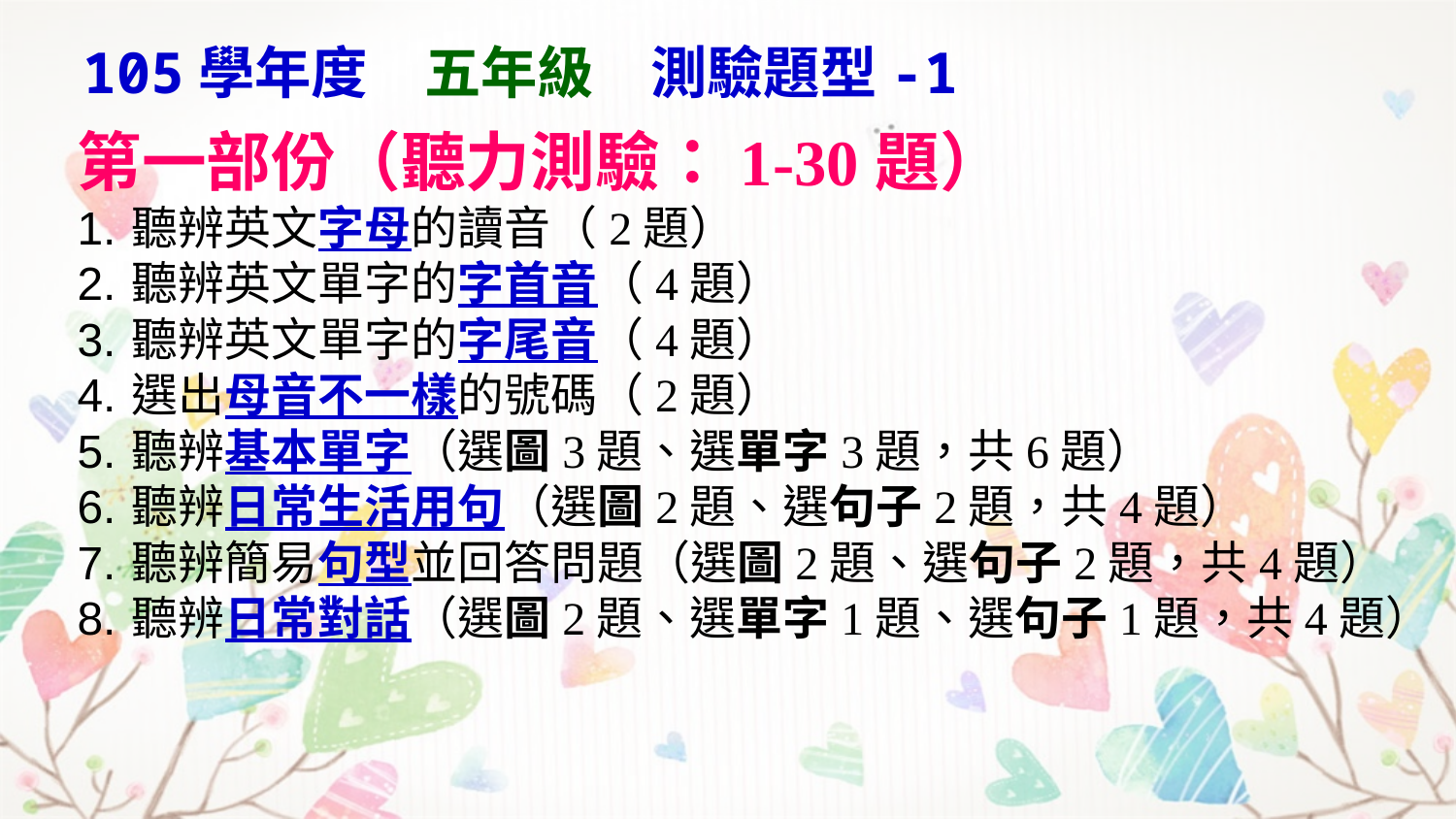

# 105學年度　五年級　測驗題型-1
第一部份（聽力測驗：1-30題）
聽辨英文字母的讀音（2題）
聽辨英文單字的字首音（4題）
聽辨英文單字的字尾音（4題）
選出母音不一樣的號碼（2題）
聽辨基本單字（選圖3題、選單字3題，共6題）
聽辨日常生活用句（選圖2題、選句子2題，共4題）
聽辨簡易句型並回答問題（選圖2題、選句子2題，共4題）
聽辨日常對話（選圖2題、選單字1題、選句子1題，共4題）